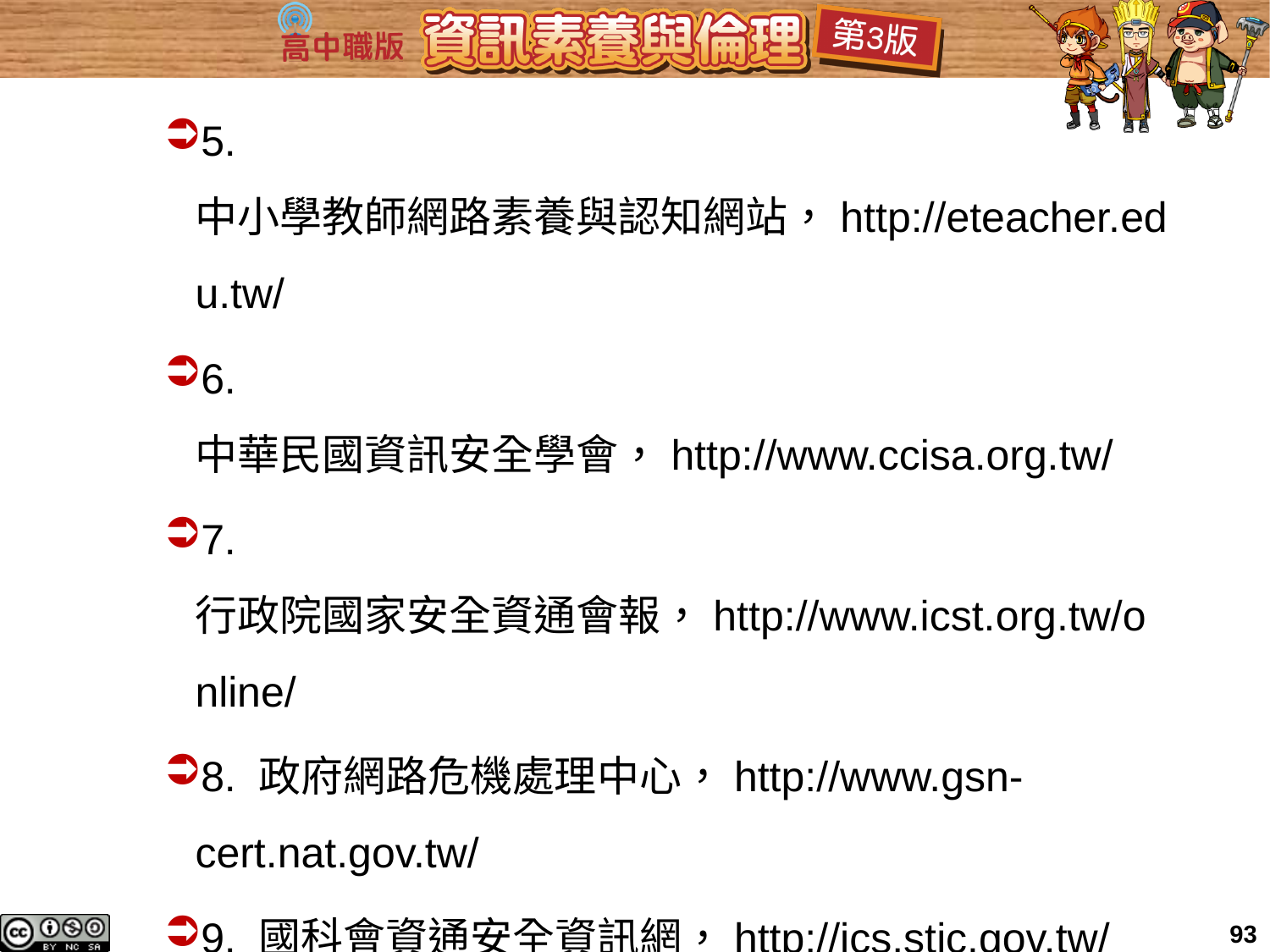

5. 中小學教師網路素養與認知網站，http://eteacher.edu.tw/
6. 中華民國資訊安全學會，http://www.ccisa.org.tw/
7. 行政院國家安全資通會報，http://www.icst.org.tw/online/
8. 政府網路危機處理中心，http://www.gsn-cert.nat.gov.tw/
9. 國科會資通安全資訊網，http://ics.stic.gov.tw/
10. 國家資通安全會報技術服務中心，http://www.icst.org.tw/
93